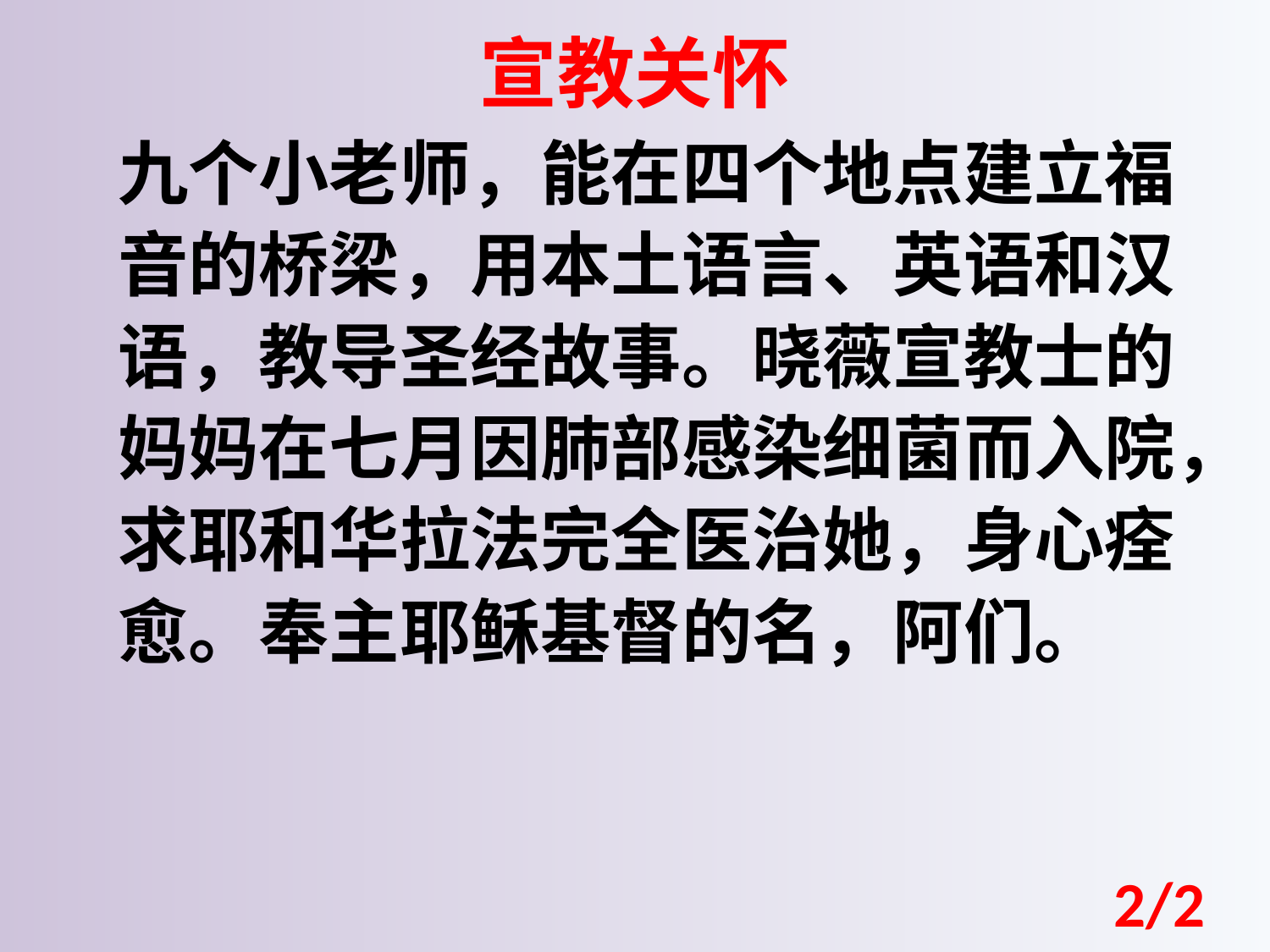

宣教关怀
九个小老师，能在四个地点建立福音的桥梁，用本土语言、英语和汉语，教导圣经故事。晓薇宣教士的妈妈在七月因肺部感染细菌而入院，求耶和华拉法完全医治她，身心痊愈。奉主耶稣基督的名，阿们。
2/2